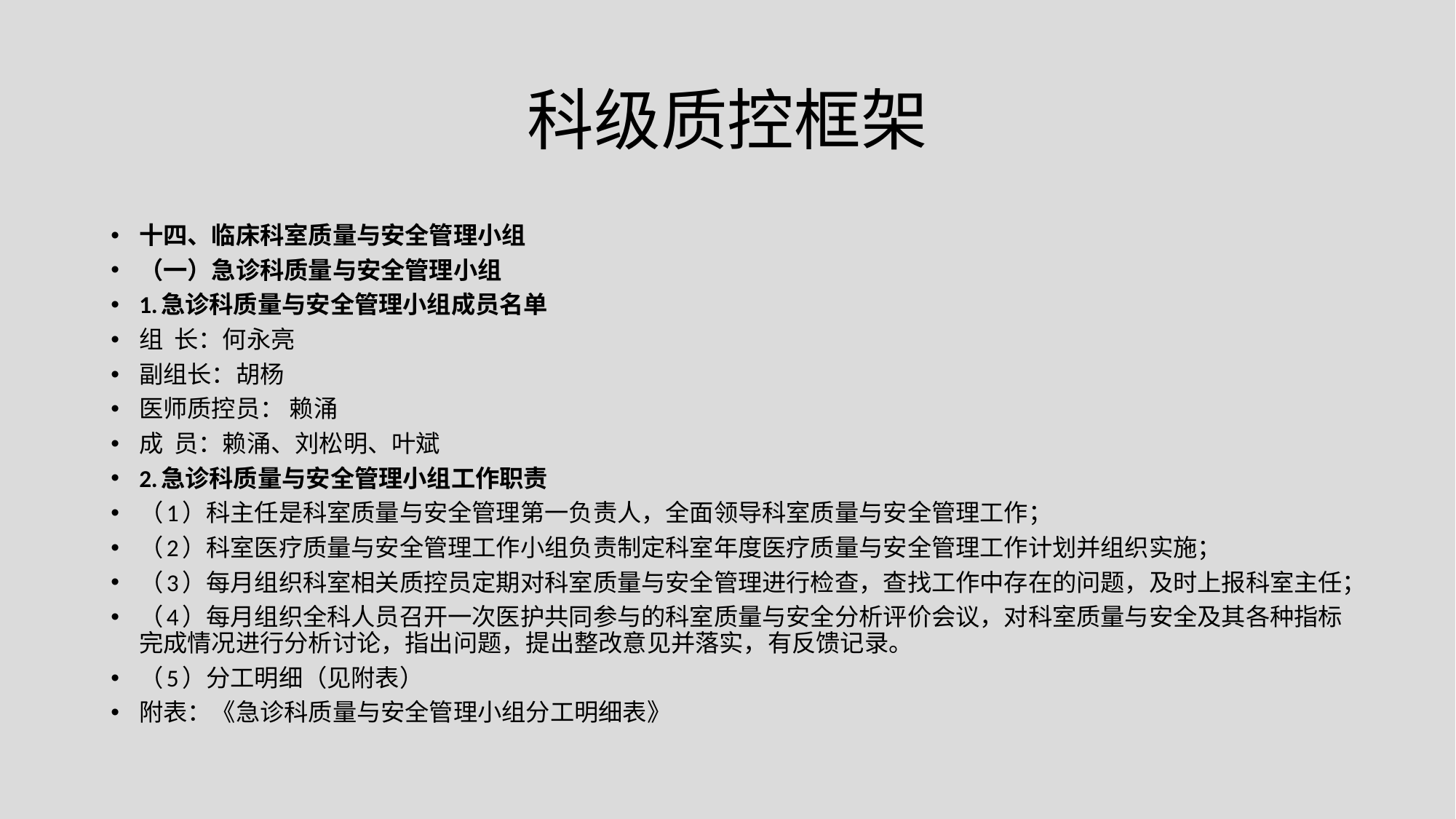

# 科级质控框架
十四、临床科室质量与安全管理小组
（一）急诊科质量与安全管理小组
1.急诊科质量与安全管理小组成员名单
组  长：何永亮
副组长：胡杨
医师质控员： 赖涌
成  员：赖涌、刘松明、叶斌
2.急诊科质量与安全管理小组工作职责
（1）科主任是科室质量与安全管理第一负责人，全面领导科室质量与安全管理工作；
（2）科室医疗质量与安全管理工作小组负责制定科室年度医疗质量与安全管理工作计划并组织实施；
（3）每月组织科室相关质控员定期对科室质量与安全管理进行检查，查找工作中存在的问题，及时上报科室主任；
（4）每月组织全科人员召开一次医护共同参与的科室质量与安全分析评价会议，对科室质量与安全及其各种指标完成情况进行分析讨论，指出问题，提出整改意见并落实，有反馈记录。
（5）分工明细（见附表）
附表：《急诊科质量与安全管理小组分工明细表》